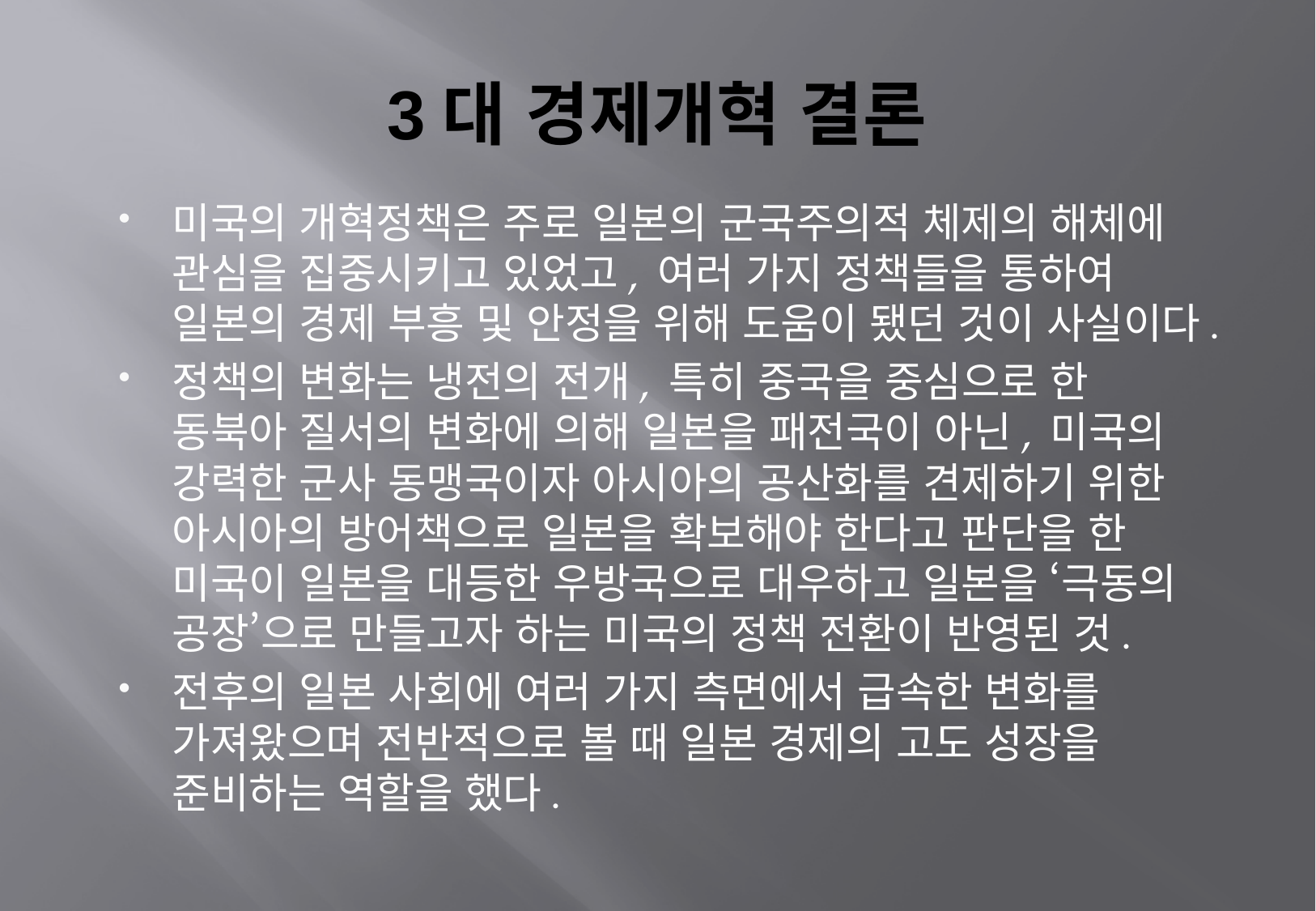

# 3대 경제개혁 결론
미국의 개혁정책은 주로 일본의 군국주의적 체제의 해체에 관심을 집중시키고 있었고, 여러 가지 정책들을 통하여 일본의 경제 부흥 및 안정을 위해 도움이 됐던 것이 사실이다.
정책의 변화는 냉전의 전개, 특히 중국을 중심으로 한 동북아 질서의 변화에 의해 일본을 패전국이 아닌, 미국의 강력한 군사 동맹국이자 아시아의 공산화를 견제하기 위한 아시아의 방어책으로 일본을 확보해야 한다고 판단을 한 미국이 일본을 대등한 우방국으로 대우하고 일본을 ‘극동의 공장’으로 만들고자 하는 미국의 정책 전환이 반영된 것.
전후의 일본 사회에 여러 가지 측면에서 급속한 변화를 가져왔으며 전반적으로 볼 때 일본 경제의 고도 성장을 준비하는 역할을 했다.